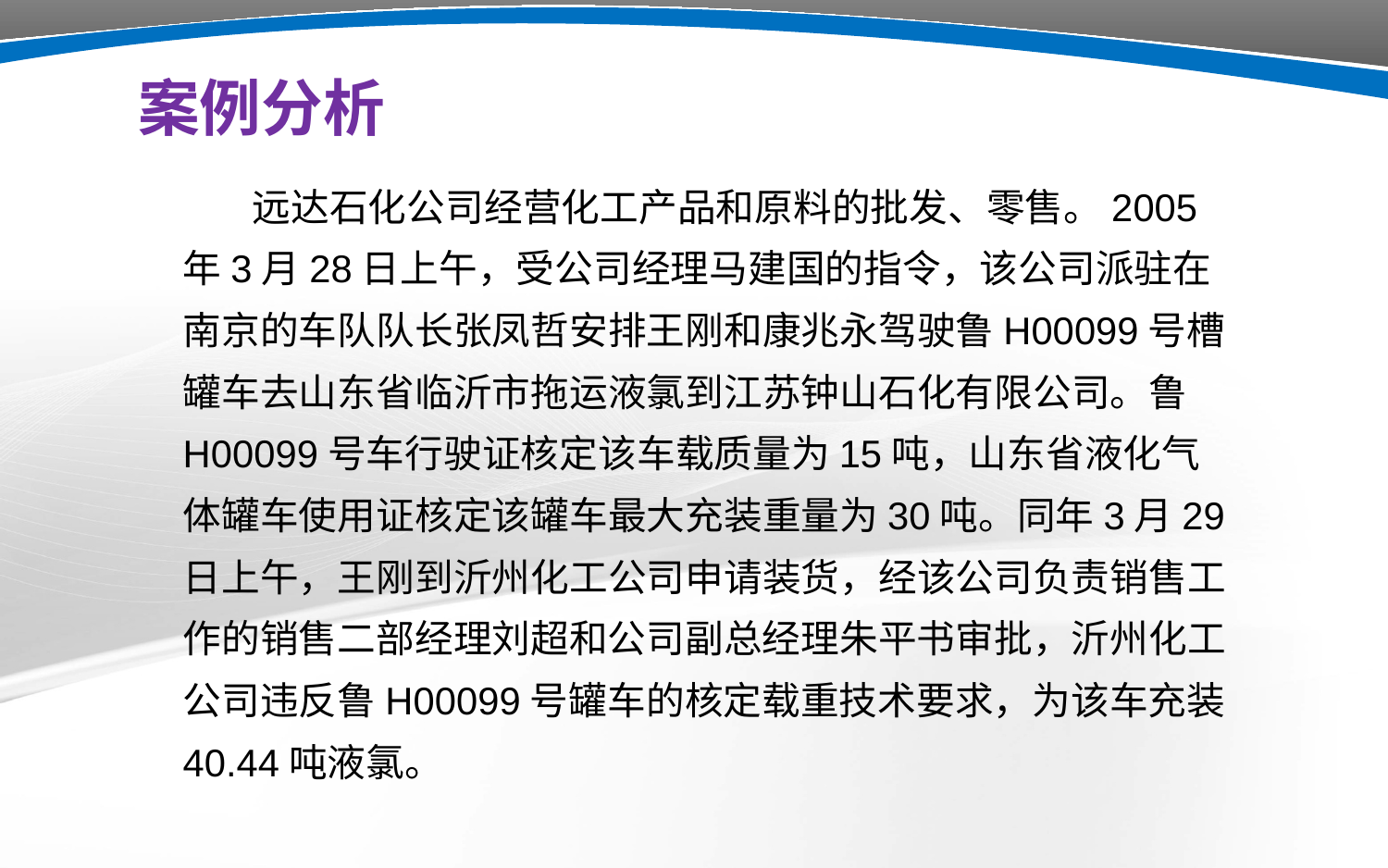

案例分析
远达石化公司经营化工产品和原料的批发、零售。2005年3月28日上午，受公司经理马建国的指令，该公司派驻在南京的车队队长张凤哲安排王刚和康兆永驾驶鲁H00099号槽罐车去山东省临沂市拖运液氯到江苏钟山石化有限公司。鲁H00099号车行驶证核定该车载质量为15吨，山东省液化气体罐车使用证核定该罐车最大充装重量为30吨。同年3月29日上午，王刚到沂州化工公司申请装货，经该公司负责销售工作的销售二部经理刘超和公司副总经理朱平书审批，沂州化工公司违反鲁H00099号罐车的核定载重技术要求，为该车充装40.44吨液氯。